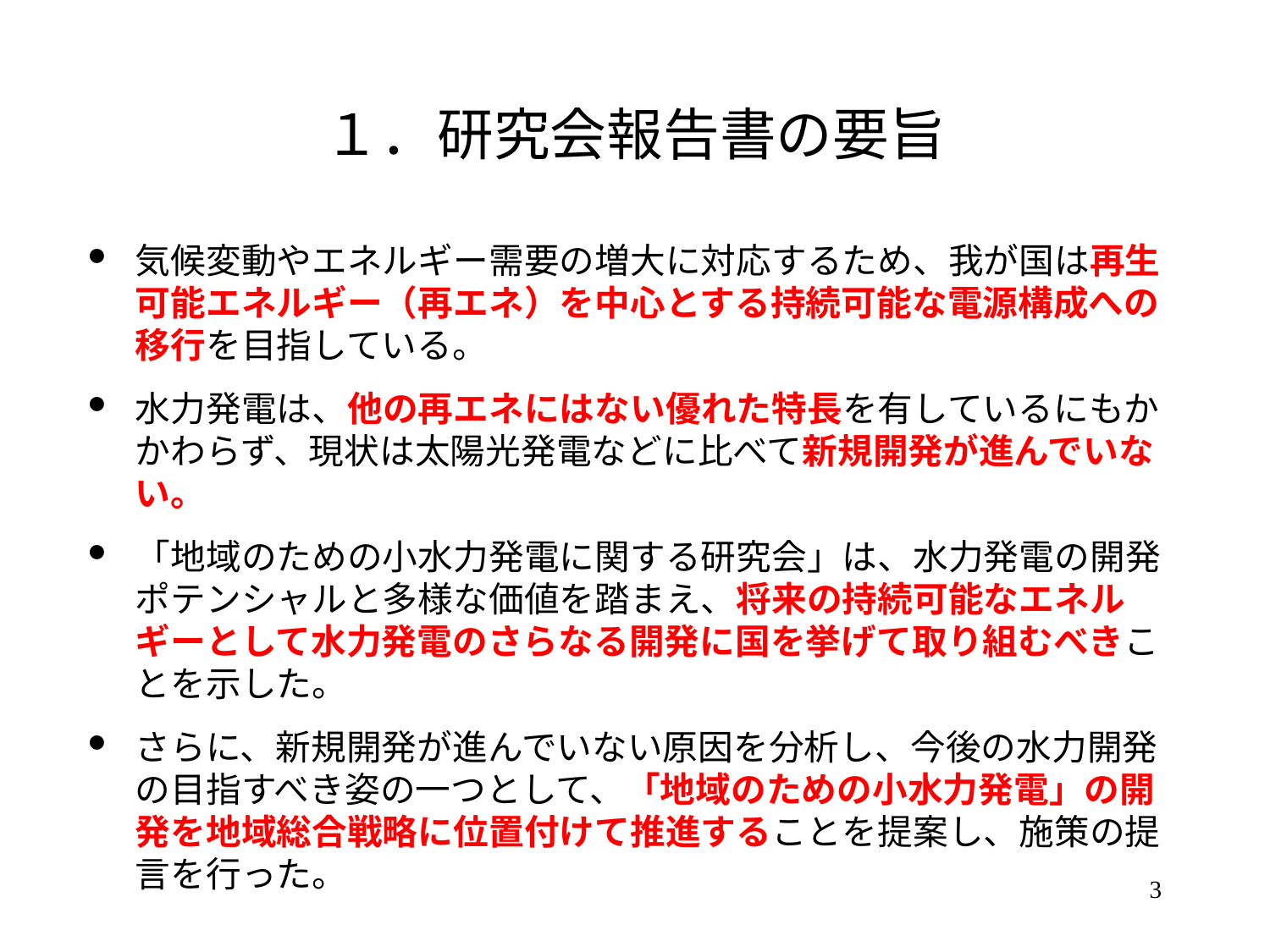

# １．研究会報告書の要旨
気候変動やエネルギー需要の増大に対応するため、我が国は再生可能エネルギー（再エネ）を中心とする持続可能な電源構成への移行を目指している。
水力発電は、他の再エネにはない優れた特長を有しているにもかかわらず、現状は太陽光発電などに比べて新規開発が進んでいない。
「地域のための小水力発電に関する研究会」は、水力発電の開発ポテンシャルと多様な価値を踏まえ、将来の持続可能なエネルギーとして水力発電のさらなる開発に国を挙げて取り組むべきことを示した。
さらに、新規開発が進んでいない原因を分析し、今後の水力開発の目指すべき姿の一つとして、「地域のための小水力発電」の開発を地域総合戦略に位置付けて推進することを提案し、施策の提言を行った。
3